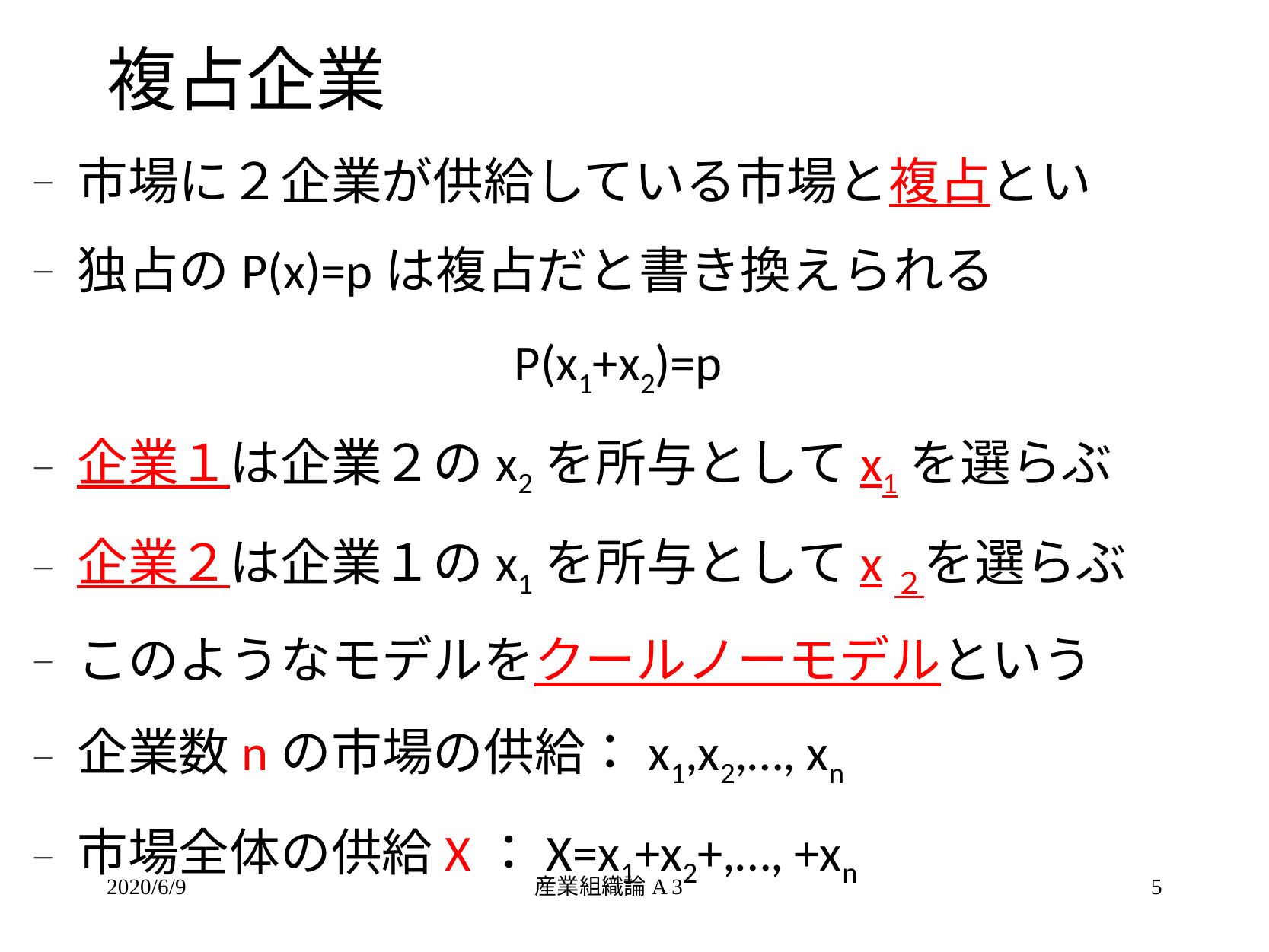

# 複占企業
市場に２企業が供給している市場と複占とい
独占のP(x)=pは複占だと書き換えられる
P(x1+x2)=p
企業１は企業２のx2を所与としてx1を選らぶ
企業２は企業１のx1を所与としてx２を選らぶ
このようなモデルをクールノーモデルという
企業数nの市場の供給：x1,x2,…, xn
市場全体の供給X：X=x1+x2+,…, +xn

2020/6/9
産業組織論A 3
5